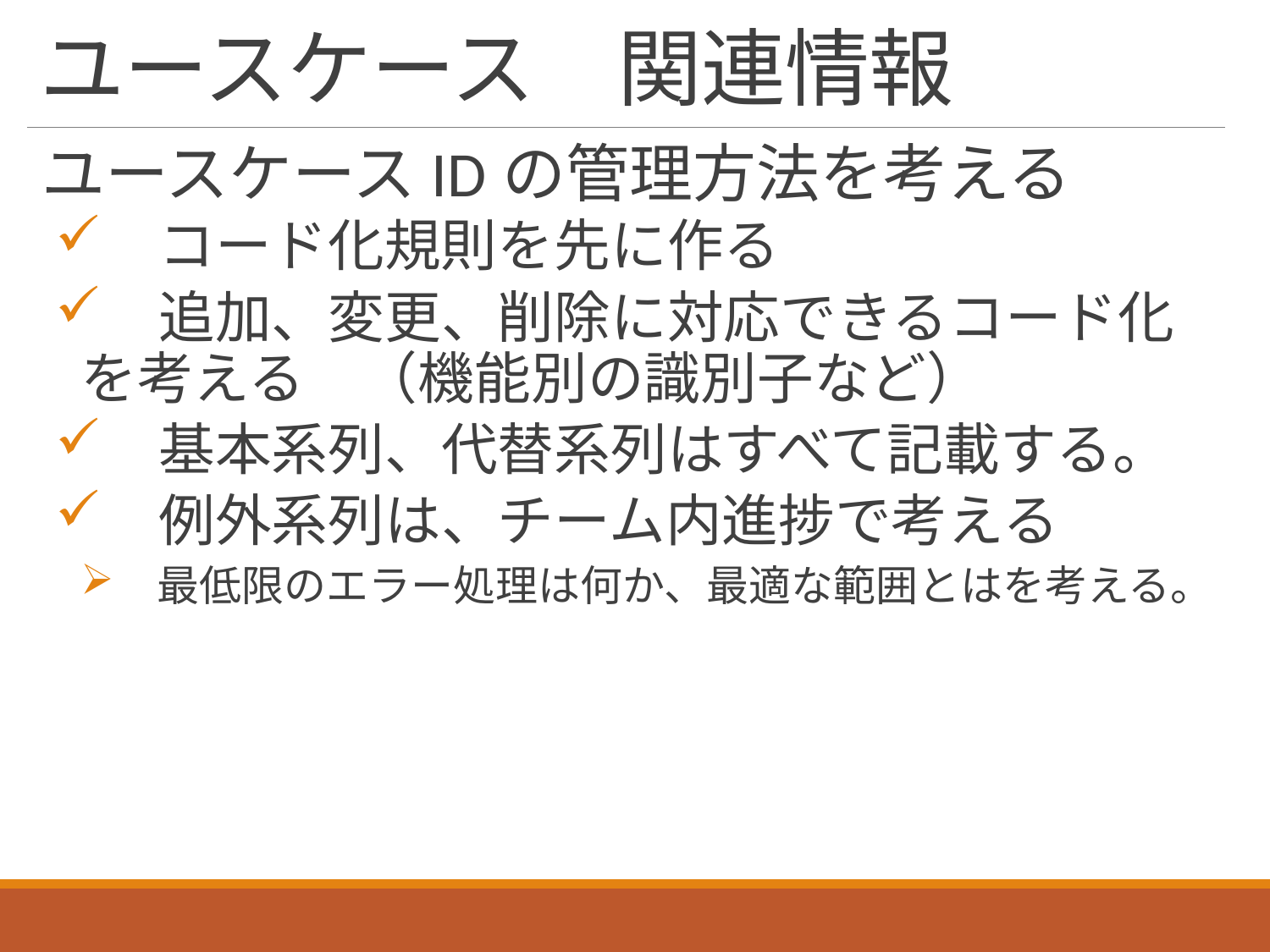

# ユースケース　関連情報
ユースケースIDの管理方法を考える
　コード化規則を先に作る
　追加、変更、削除に対応できるコード化を考える　（機能別の識別子など）
　基本系列、代替系列はすべて記載する。
　例外系列は、チーム内進捗で考える
　最低限のエラー処理は何か、最適な範囲とはを考える。